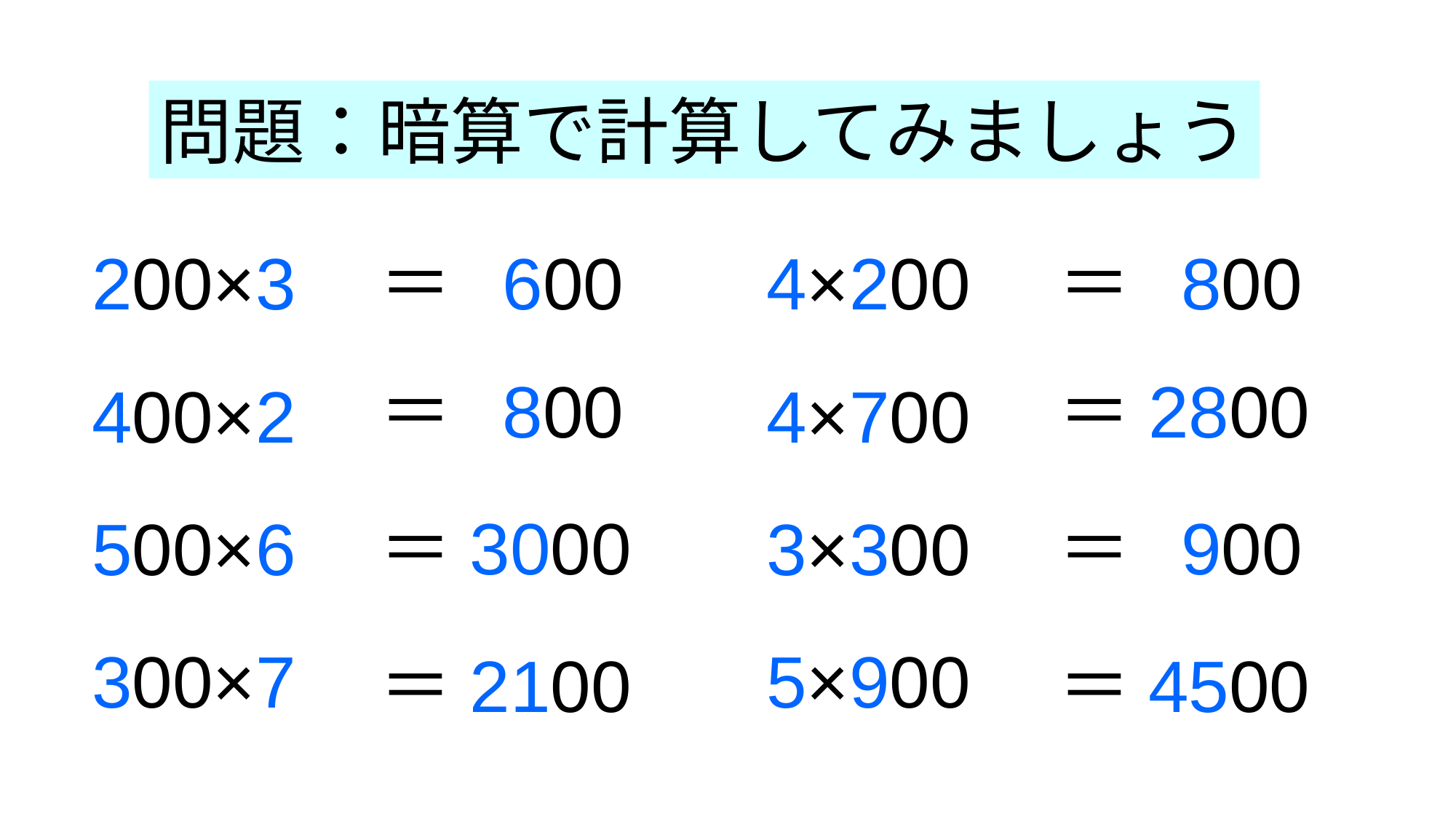

問題：暗算で計算してみましょう
200×3
＝  600
4×200
＝  800
＝  800
＝2800
400×2
4×700
＝3000
＝  900
500×6
3×300
300×7
5×900
＝2100
＝4500